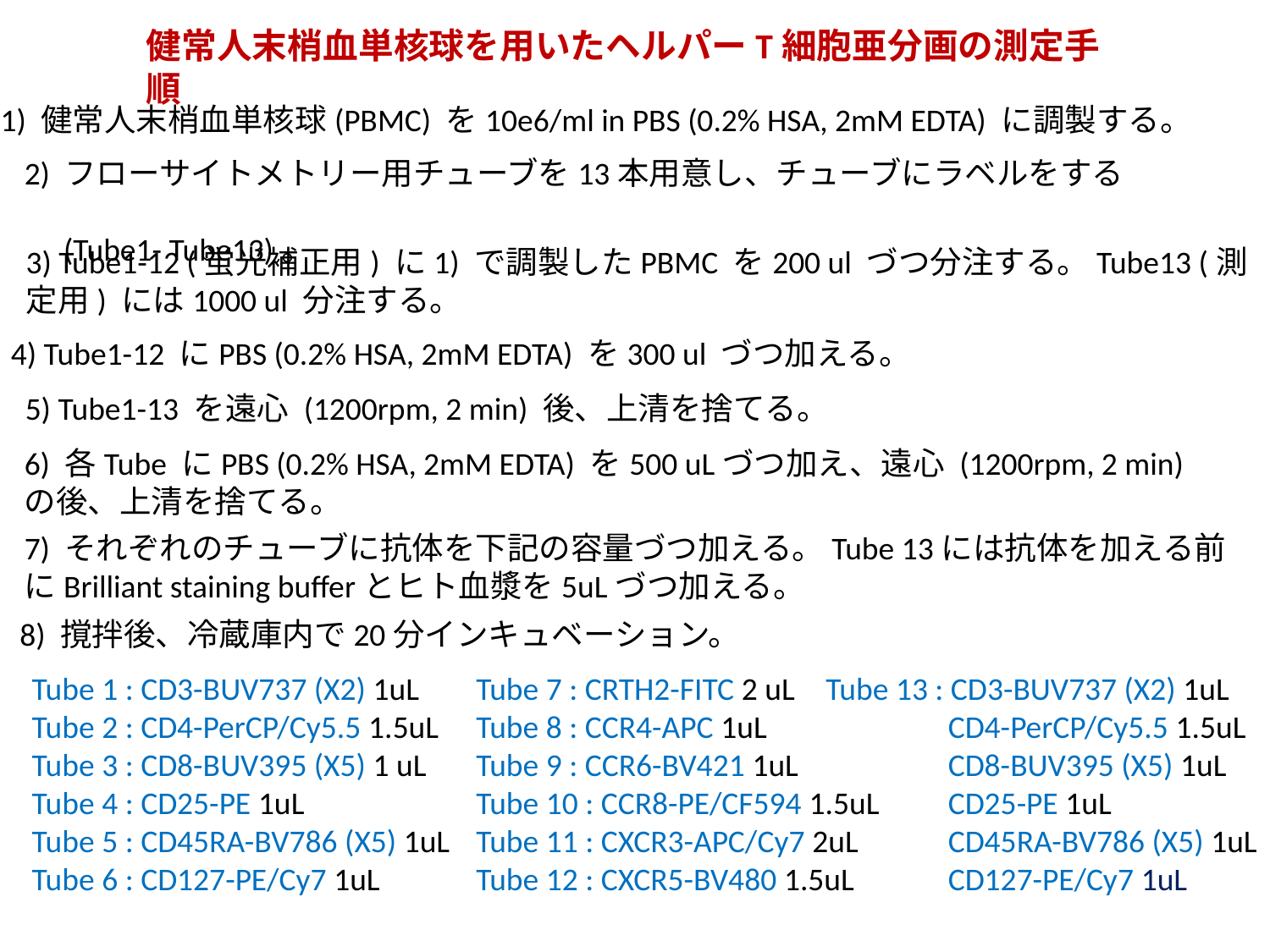

健常人末梢血単核球を用いたヘルパーT細胞亜分画の測定手順
1) 健常人末梢血単核球(PBMC) を10e6/ml in PBS (0.2% HSA, 2mM EDTA) に調製する。
2) フローサイトメトリー用チューブを13本用意し、チューブにラベルをする
　(Tube1- Tube13)。
3) Tube1-12 (蛍光補正用) に1) で調製したPBMC を200 ul づつ分注する。Tube13 (測定用) には1000 ul 分注する。
4) Tube1-12 にPBS (0.2% HSA, 2mM EDTA) を300 ul づつ加える。
5) Tube1-13 を遠心 (1200rpm, 2 min) 後、上清を捨てる。
6) 各Tube にPBS (0.2% HSA, 2mM EDTA) を500 uLづつ加え、遠心 (1200rpm, 2 min)の後、上清を捨てる。
7) それぞれのチューブに抗体を下記の容量づつ加える。Tube 13には抗体を加える前にBrilliant staining bufferとヒト血漿を5uLづつ加える。
8) 撹拌後、冷蔵庫内で20分インキュベーション。
Tube 1 : CD3-BUV737 (X2) 1uL
Tube 2 : CD4-PerCP/Cy5.5 1.5uL
Tube 3 : CD8-BUV395 (X5) 1 uL
Tube 4 : CD25-PE 1uL
Tube 5 : CD45RA-BV786 (X5) 1uL
Tube 6 : CD127-PE/Cy7 1uL
Tube 7 : CRTH2-FITC 2 uL
Tube 8 : CCR4-APC 1uL
Tube 9 : CCR6-BV421 1uL
Tube 10 : CCR8-PE/CF594 1.5uL
Tube 11 : CXCR3-APC/Cy7 2uL
Tube 12 : CXCR5-BV480 1.5uL
Tube 13 : CD3-BUV737 (X2) 1uL
                 CD4-PerCP/Cy5.5 1.5uL
                 CD8-BUV395 (X5) 1uL
                 CD25-PE 1uL
                 CD45RA-BV786 (X5) 1uL
                 CD127-PE/Cy7 1uL